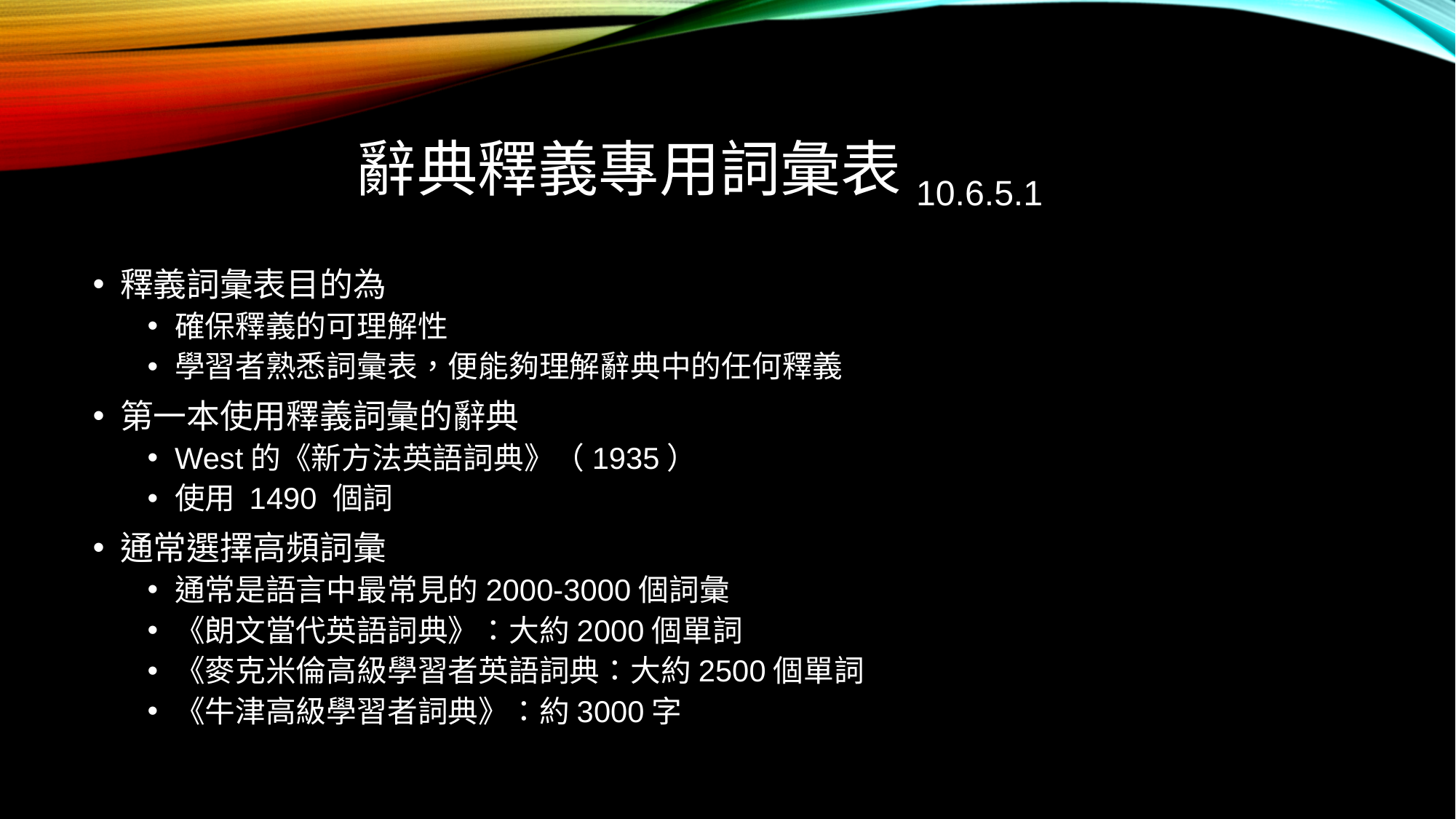

# 辭典釋義專用詞彙表10.6.5.1
釋義詞彙表目的為
確保釋義的可理解性
學習者熟悉詞彙表，便能夠理解辭典中的任何釋義
第一本使用釋義詞彙的辭典
West的《新方法英語詞典》（1935）
使用 1490 個詞
通常選擇高頻詞彙
通常是語言中最常見的2000-3000個詞彙
《朗文當代英語詞典》：大約2000個單詞
《麥克米倫高級學習者英語詞典：大約2500個單詞
《牛津高級學習者詞典》：約3000字